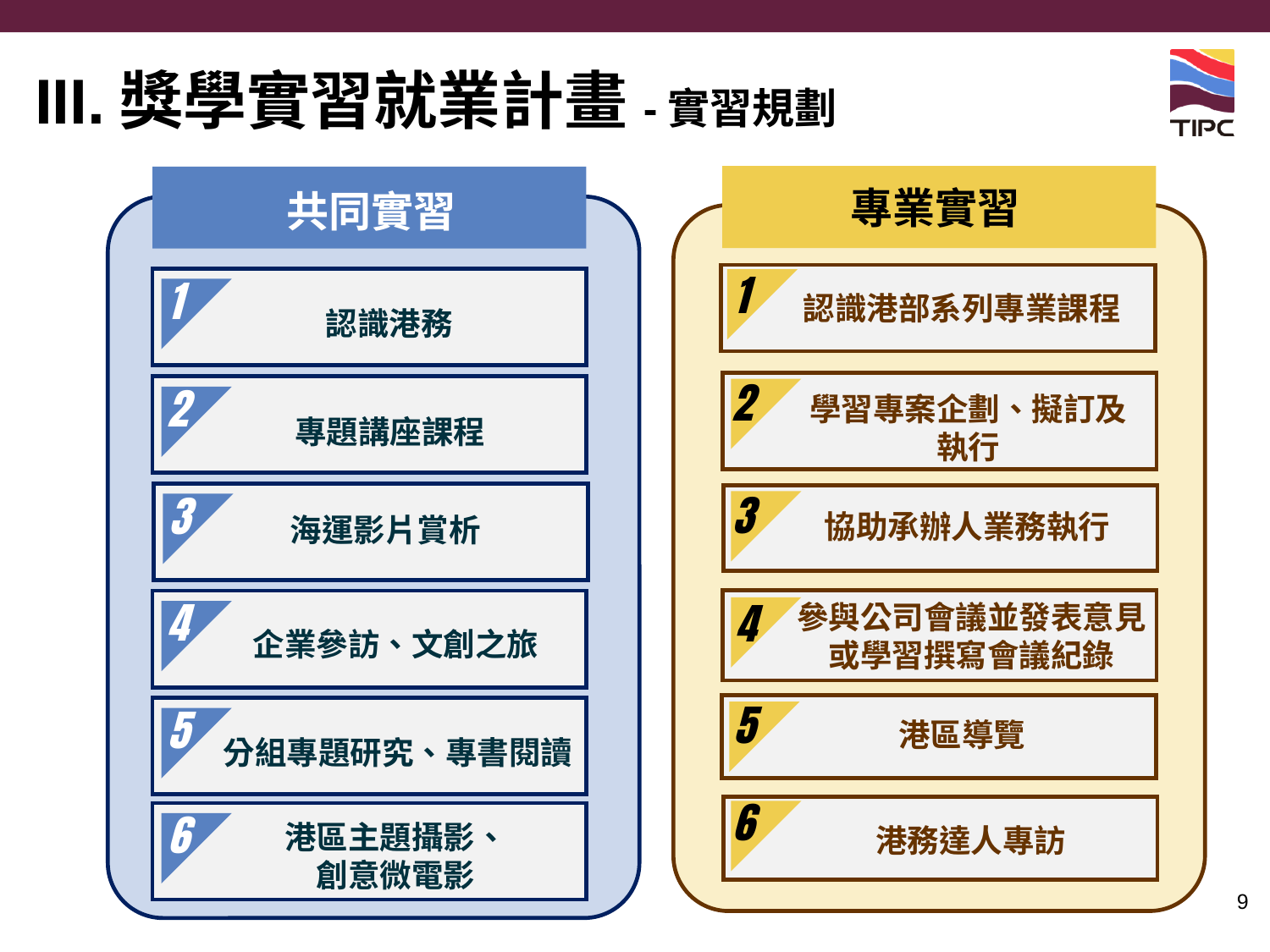

# III.獎學實習就業計畫-實習規劃

專業實習

1

認識港部系列專業課程
2

學習專案企劃、擬訂及執行
3

協助承辦人業務執行

4

1

認識港務

2

專題講座課程

3

海運影片賞析

4

企業參訪、文創之旅

5

分組專題研究、專書閱讀

6
港區主題攝影、
創意微電影

共同實習
參與公司會議並發表意見或學習撰寫會議紀錄
5

港區導覽
6

港務達人專訪
9